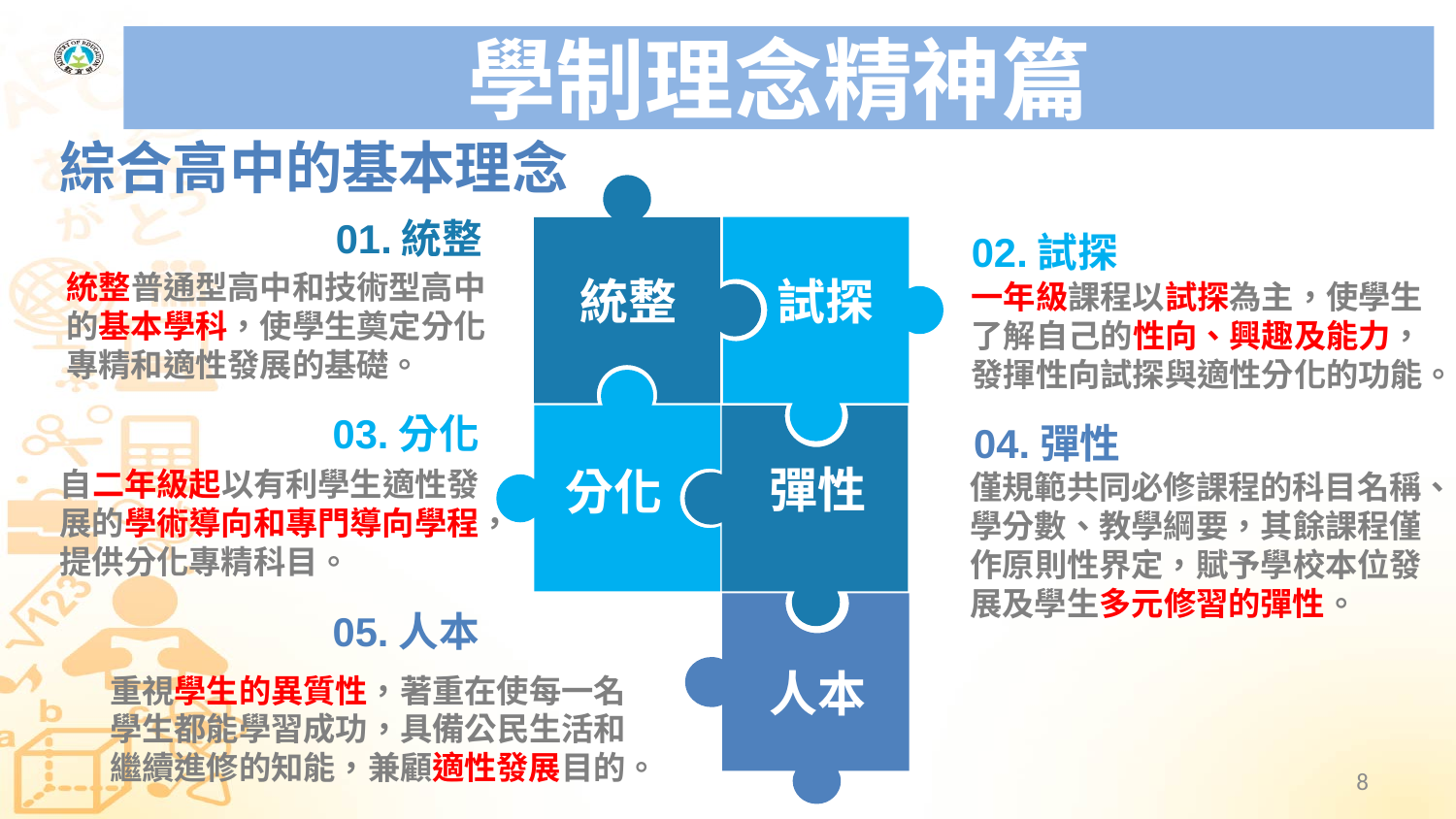

# 學制理念精神篇
綜合高中的基本理念

試探

統整

彈性
分化

人本
01.統整
02.試探
統整普通型高中和技術型高中的基本學科，使學生奠定分化專精和適性發展的基礎。
一年級課程以試探為主，使學生了解自己的性向、興趣及能力，發揮性向試探與適性分化的功能。
03.分化
04.彈性
自二年級起以有利學生適性發展的學術導向和專門導向學程，提供分化專精科目。
僅規範共同必修課程的科目名稱、學分數、教學綱要，其餘課程僅作原則性界定，賦予學校本位發展及學生多元修習的彈性。
05.人本
重視學生的異質性，著重在使每一名學生都能學習成功，具備公民生活和繼續進修的知能，兼顧適性發展目的。
8